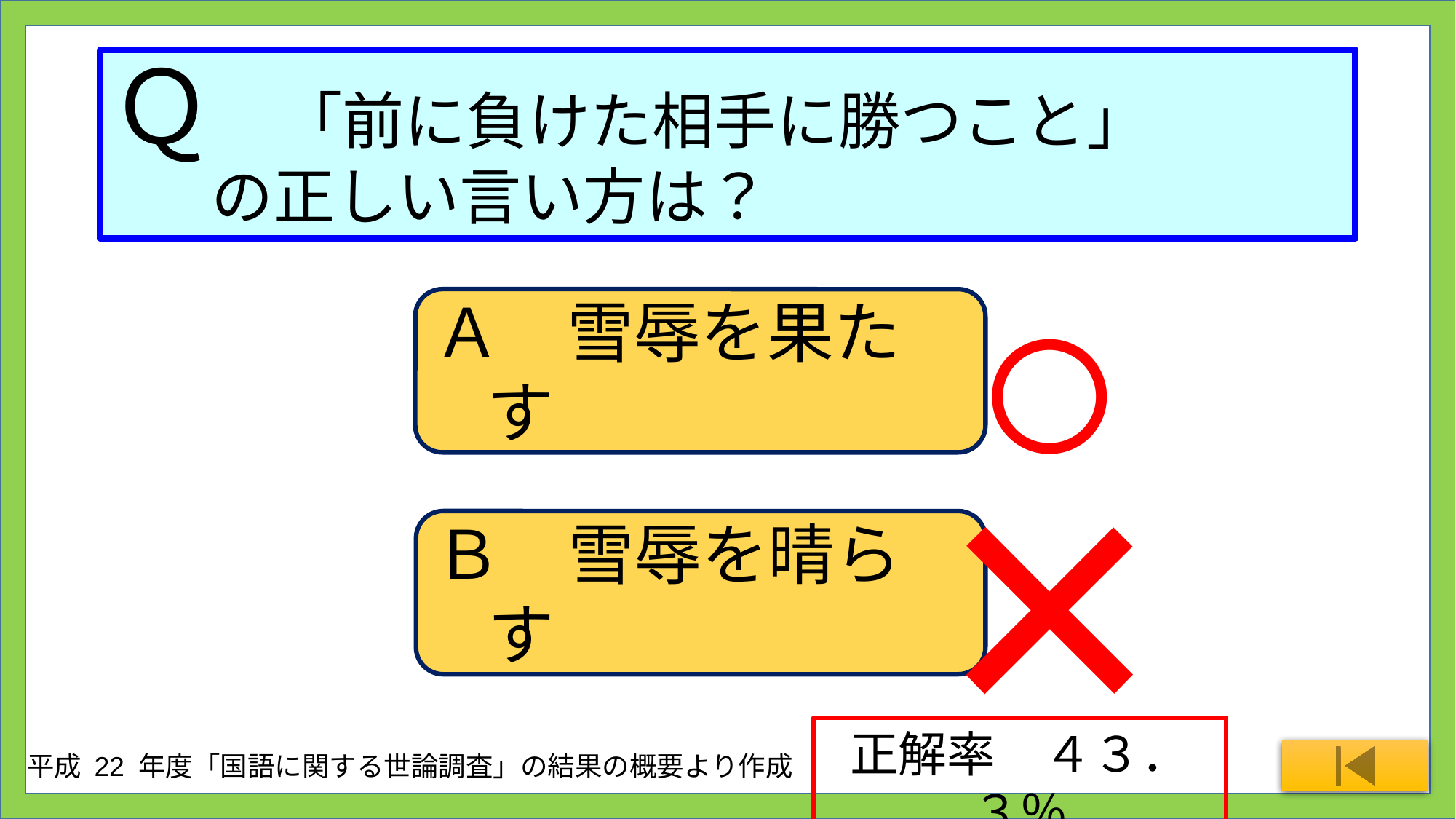

# Ｑ　「前に負けた相手に勝つこと」 の正しい言い方は？
○
Ａ　雪辱を果たす
×
Ｂ　雪辱を晴らす
正解率　４３．３％

平成 22 年度「国語に関する世論調査」の結果の概要より作成